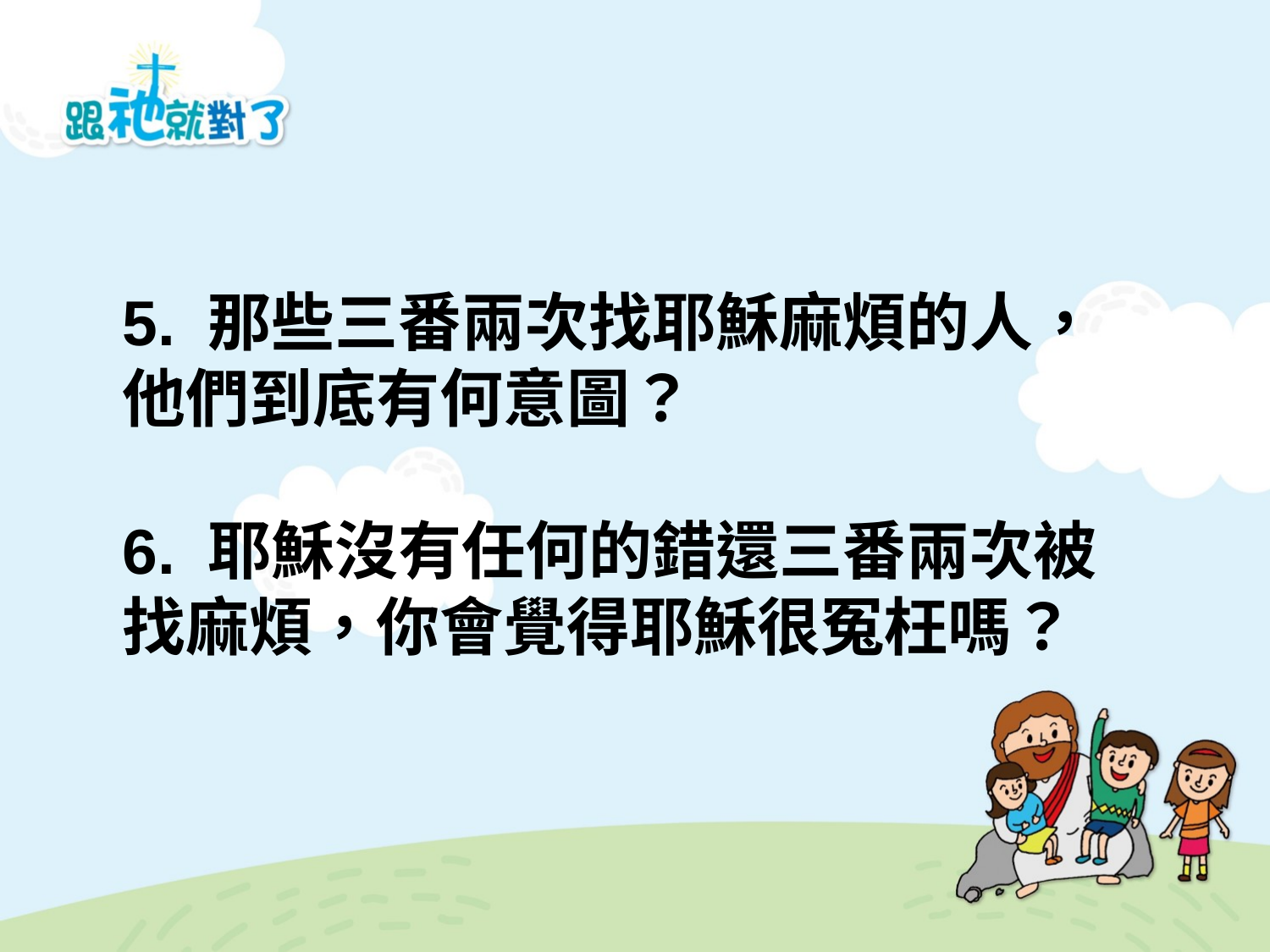

5. 那些三番兩次找耶穌麻煩的人，他們到底有何意圖？

6. 耶穌沒有任何的錯還三番兩次被找麻煩，你會覺得耶穌很冤枉嗎？